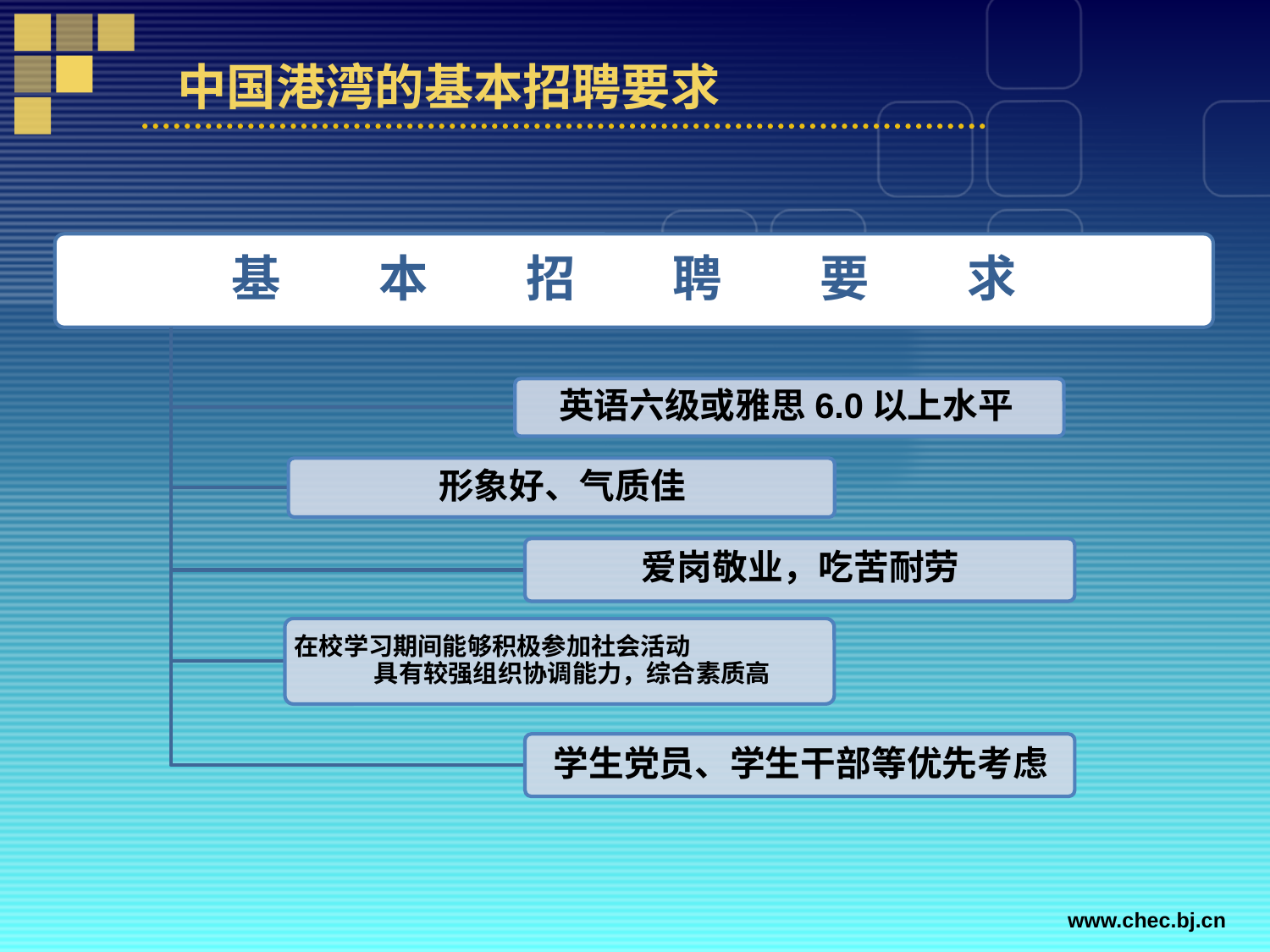

# 中国港湾的基本招聘要求

基    本    招    聘    要    求
英语六级或雅思6.0以上水平
形象好、气质佳
爱岗敬业，吃苦耐劳
在校学习期间能够积极参加社会活动                             具有较强组织协调能力，综合素质高
学生党员、学生干部等优先考虑
www.chec.bj.cn